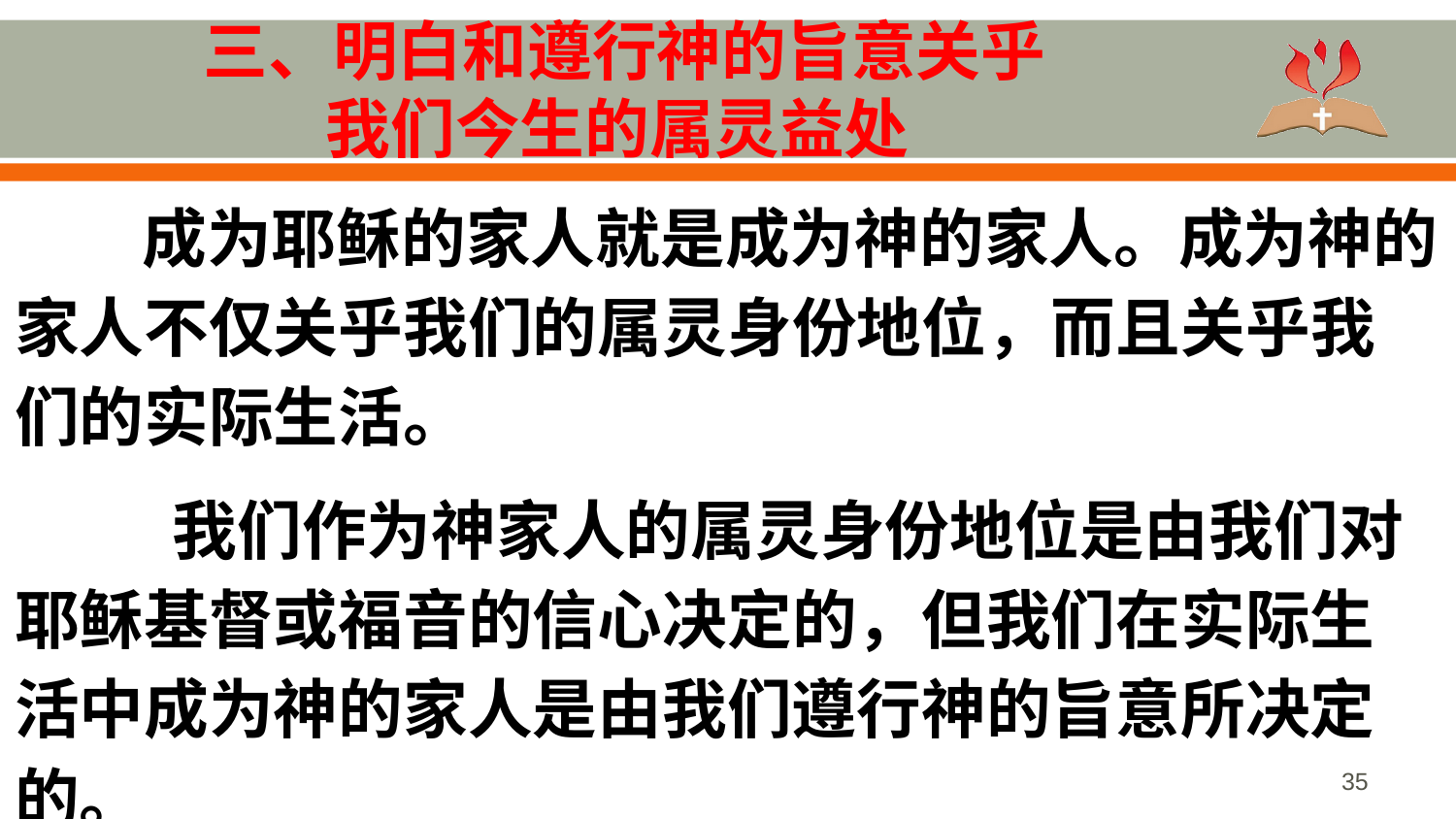

# 三、明白和遵行神的旨意关乎 我们今生的属灵益处
成为耶稣的家人就是成为神的家人。成为神的家人不仅关乎我们的属灵身份地位，而且关乎我们的实际生活。
 我们作为神家人的属灵身份地位是由我们对耶稣基督或福音的信心决定的，但我们在实际生活中成为神的家人是由我们遵行神的旨意所决定的。

35